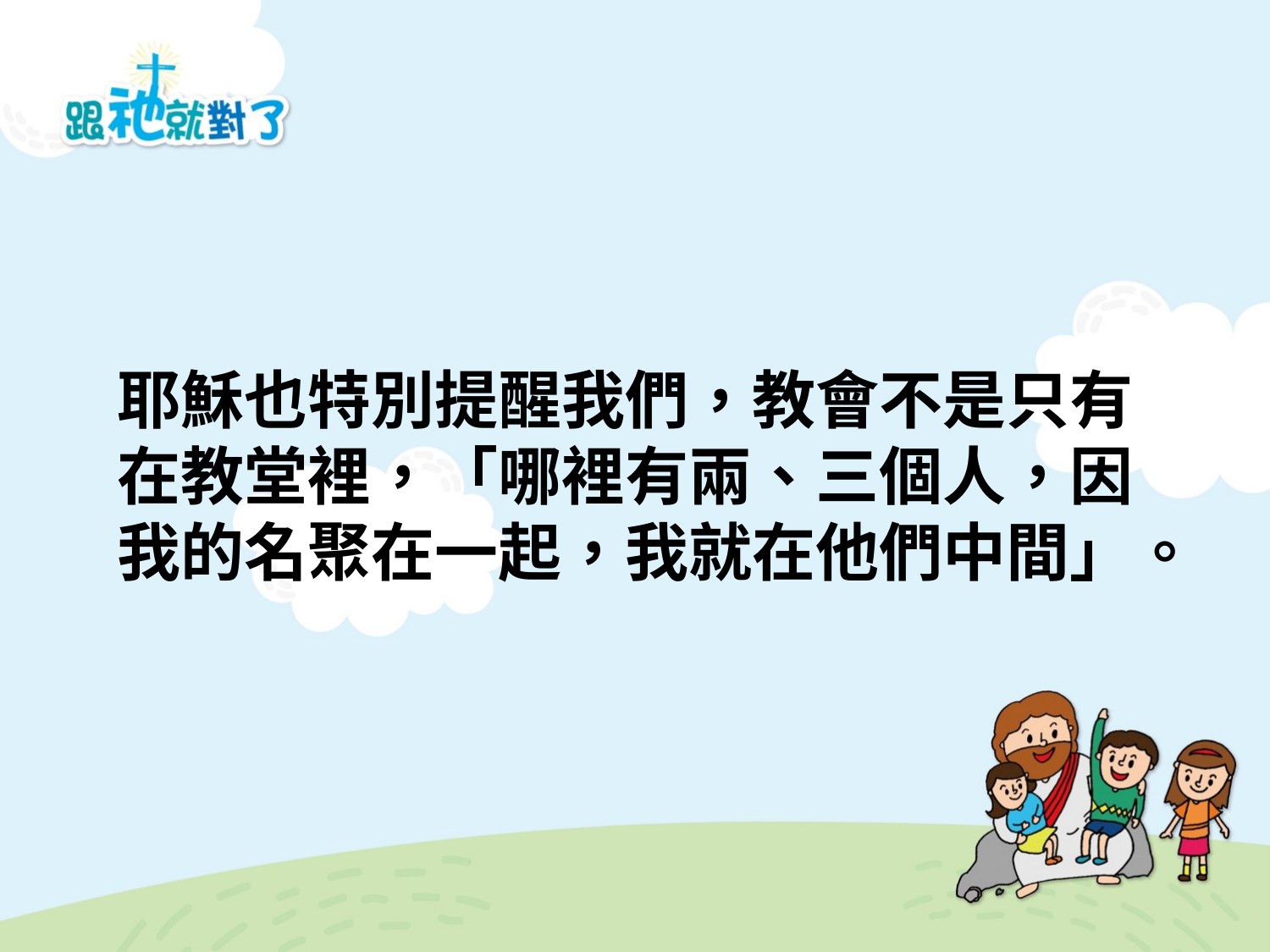

耶穌也特別提醒我們，教會不是只有在教堂裡，「哪裡有兩、三個人，因我的名聚在一起，我就在他們中間」。